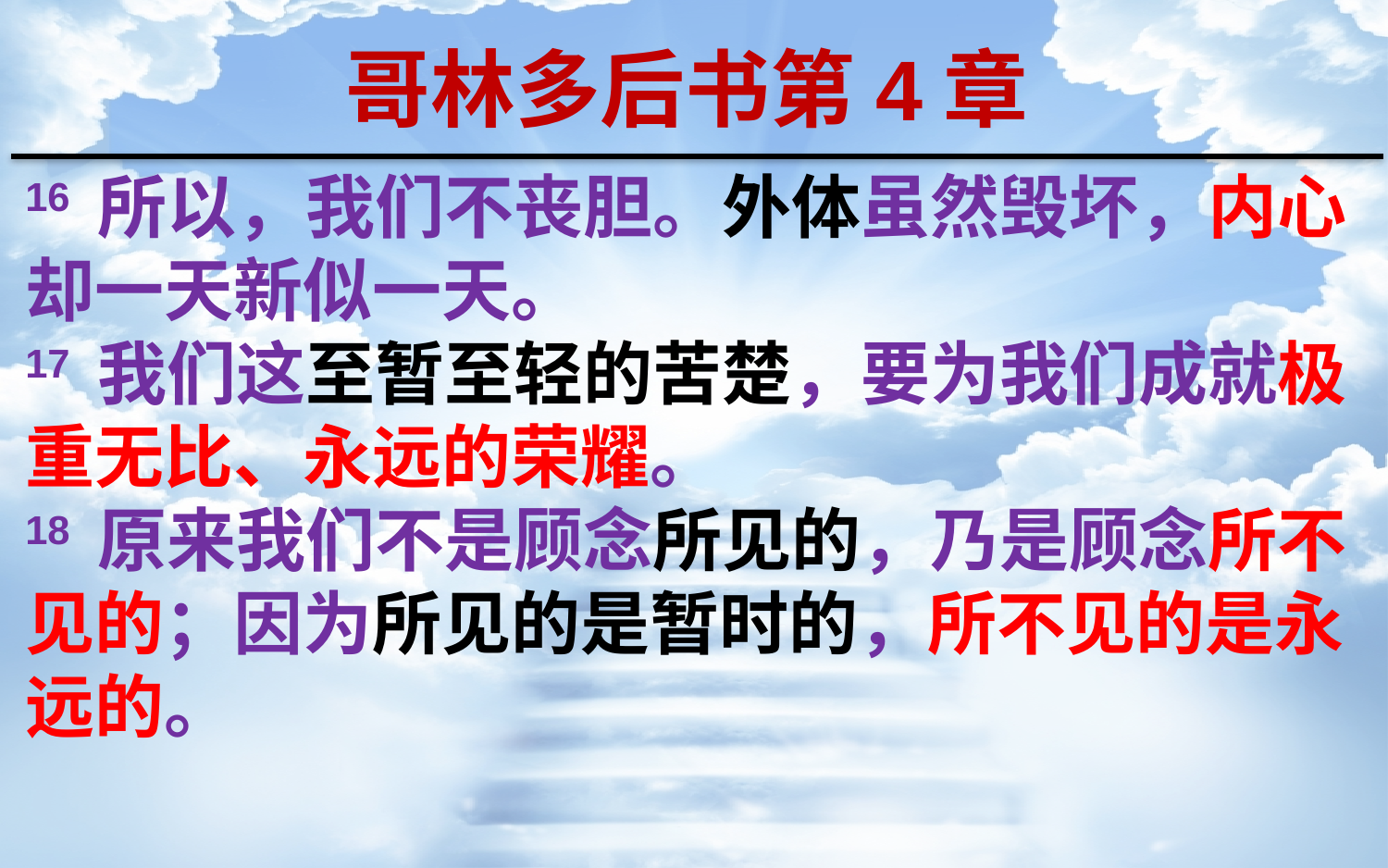

哥林多后书第4章
16 所以，我们不丧胆。外体虽然毁坏，内心却一天新似一天。
17 我们这至暂至轻的苦楚，要为我们成就极重无比、永远的荣耀。
18 原来我们不是顾念所见的，乃是顾念所不见的；因为所见的是暂时的，所不见的是永远的。